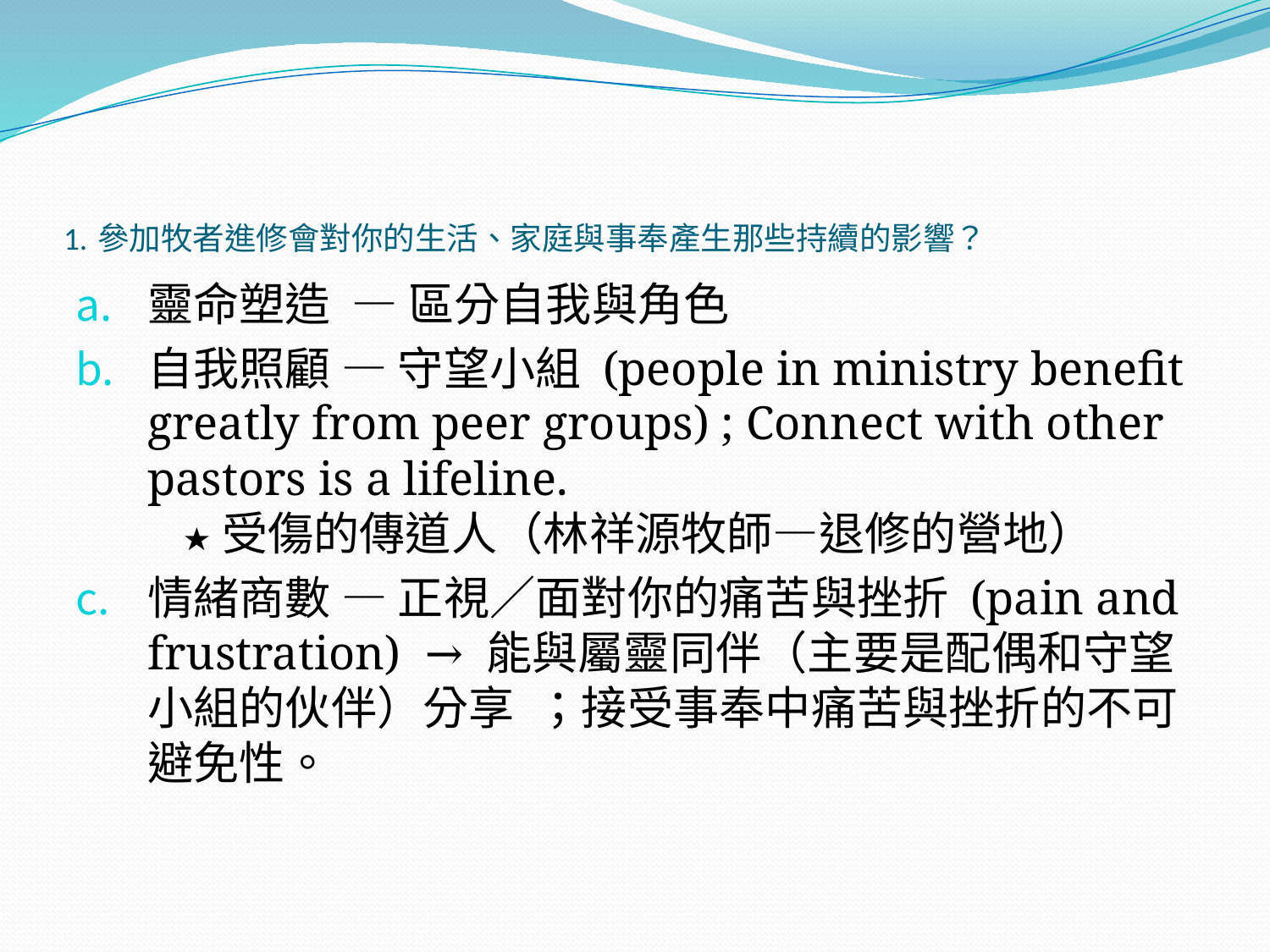

# 1. 參加牧者進修會對你的生活、家庭與事奉產生那些持續的影響？
靈命塑造  — 區分自我與角色
自我照顧 — 守望小組 (people in ministry benefit greatly from peer groups) ; Connect with other pastors is a lifeline.                                                        ★受傷的傳道人（林祥源牧師—退修的營地）
情緒商數 — 正視／面對你的痛苦與挫折 (pain and frustration)  → 能與屬靈同伴（主要是配偶和守望小組的伙伴）分享  ；接受事奉中痛苦與挫折的不可避免性。